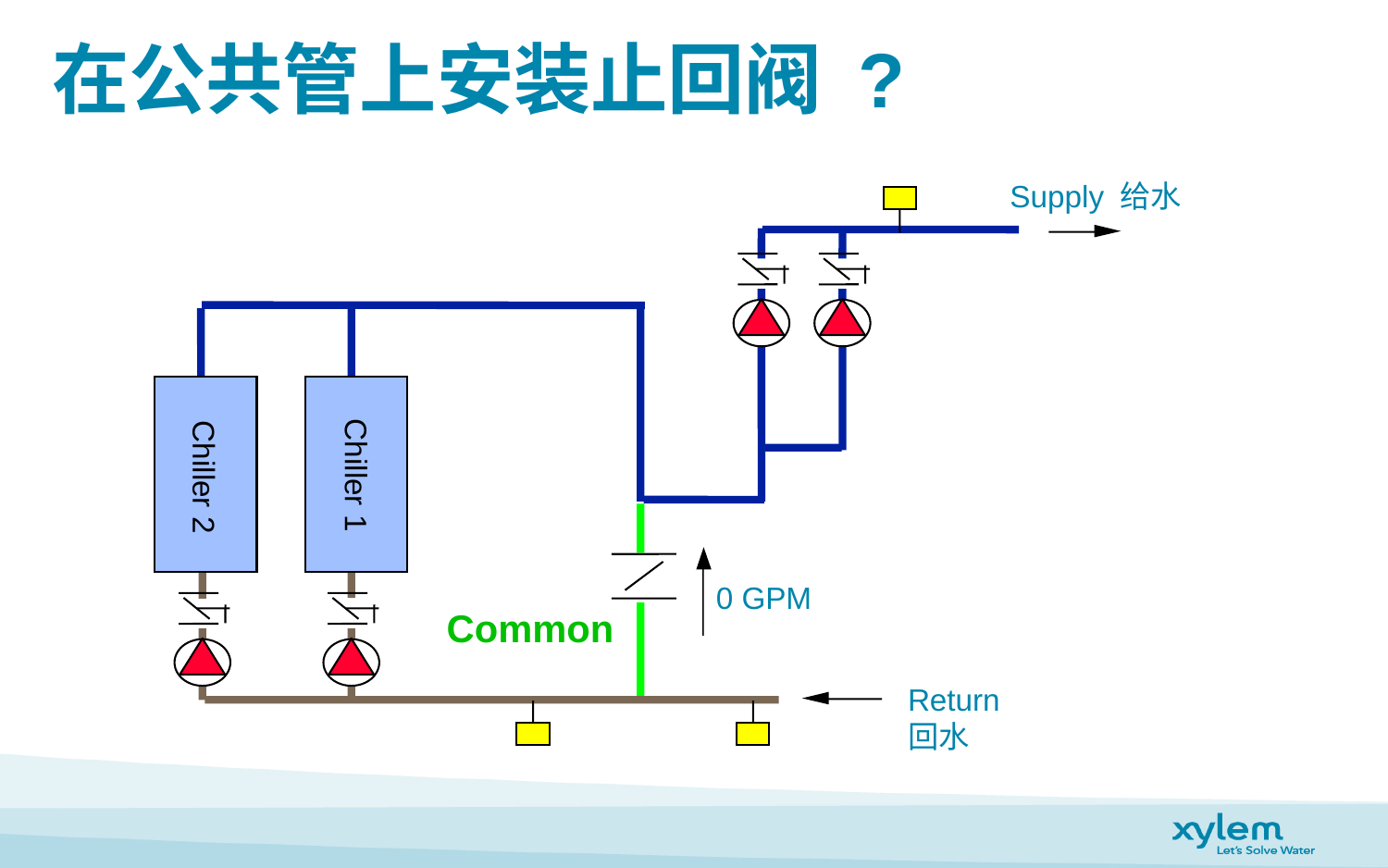

# 在公共管上安装止回阀 ?
Supply 给水

Chiller 1
Chiller 2

0 GPM

Common

Return
回水